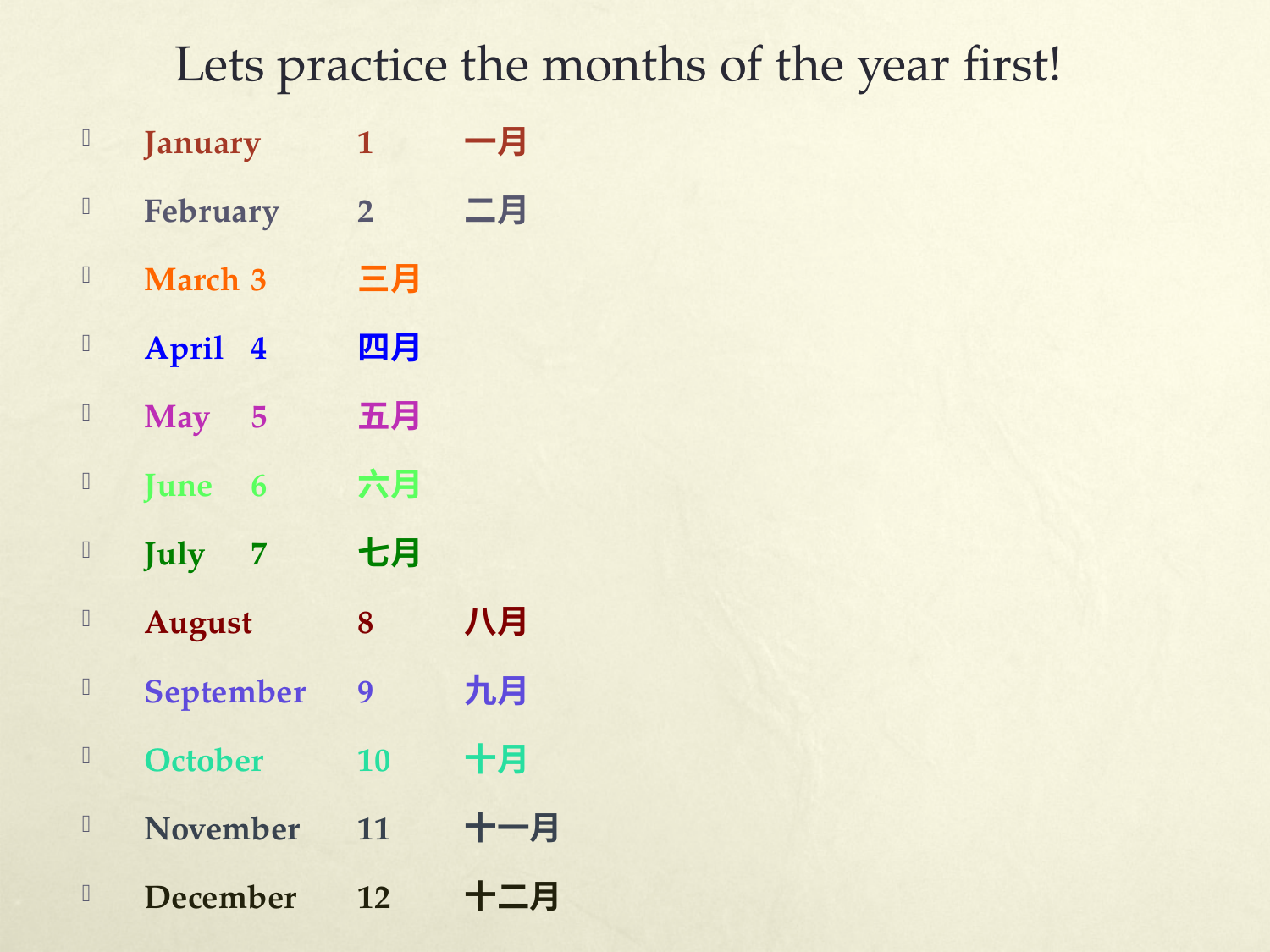

# Lets practice the months of the year first!
January		1		一月
February		2		二月
March		3		三月
April		4		四月
May		5		五月
June		6		六月
July			7		七月
August		8		八月
September		9		九月
October		10		十月
November		11		十一月
December		12		十二月